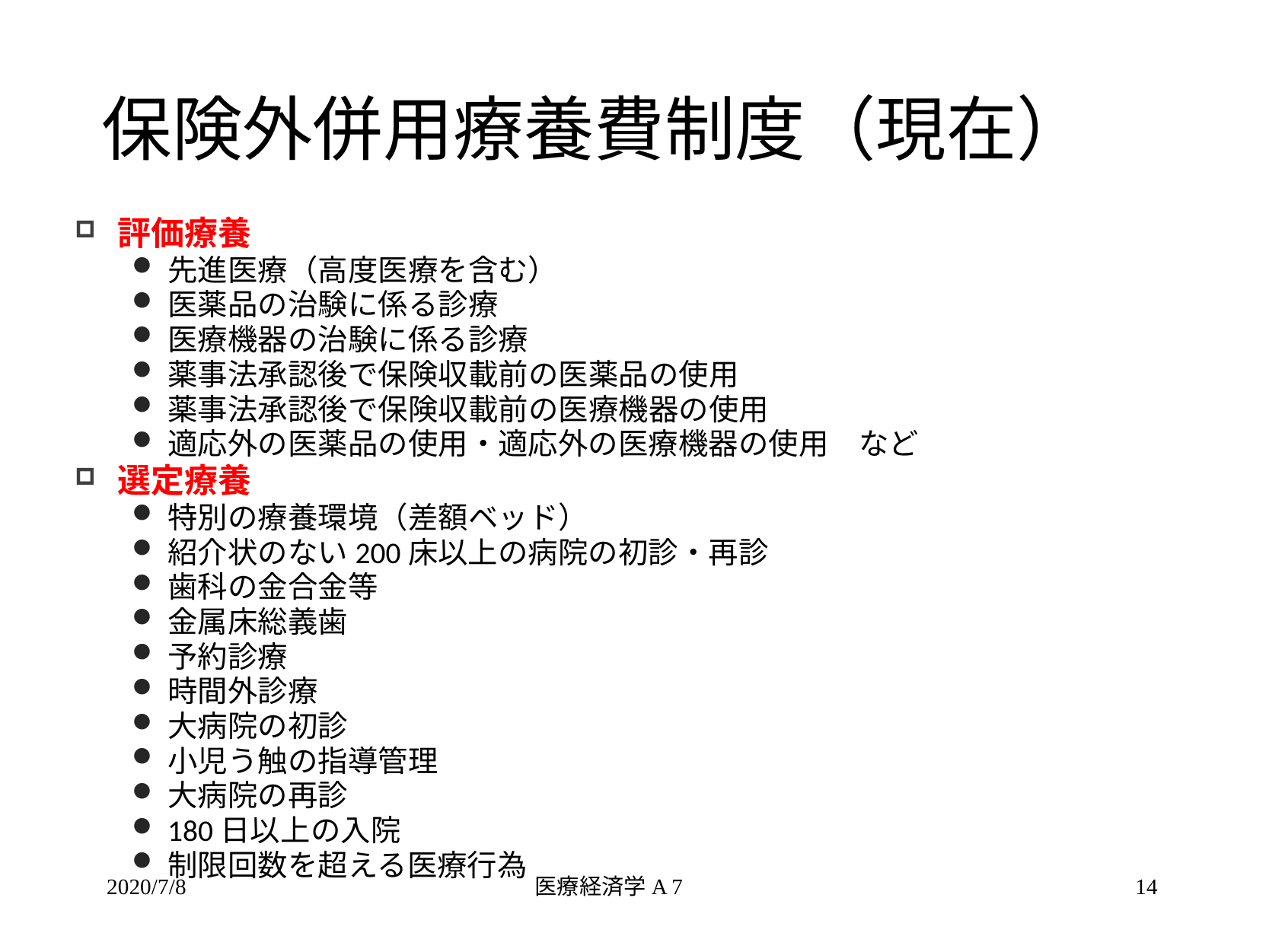

# 保険外併用療養費制度（現在）
評価療養
先進医療（高度医療を含む）
医薬品の治験に係る診療
医療機器の治験に係る診療
薬事法承認後で保険収載前の医薬品の使用
薬事法承認後で保険収載前の医療機器の使用
適応外の医薬品の使用・適応外の医療機器の使用　など
選定療養
特別の療養環境（差額ベッド）
紹介状のない200床以上の病院の初診・再診
歯科の金合金等
金属床総義歯
予約診療
時間外診療
大病院の初診
小児う触の指導管理
大病院の再診
180日以上の入院
制限回数を超える医療行為
2020/7/8
医療経済学A 7
14